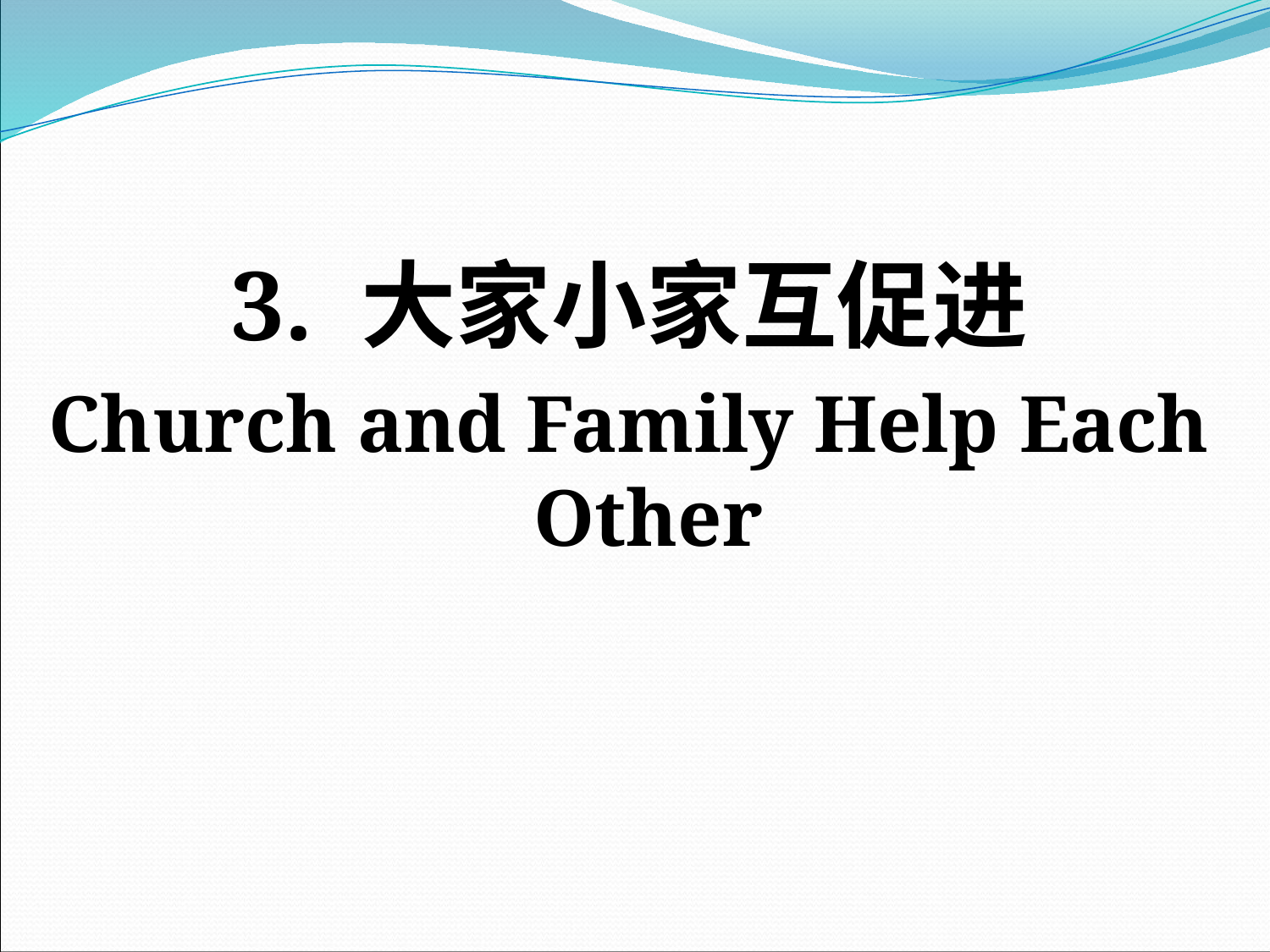

#

3. 大家小家互促进
Church and Family Help Each Other